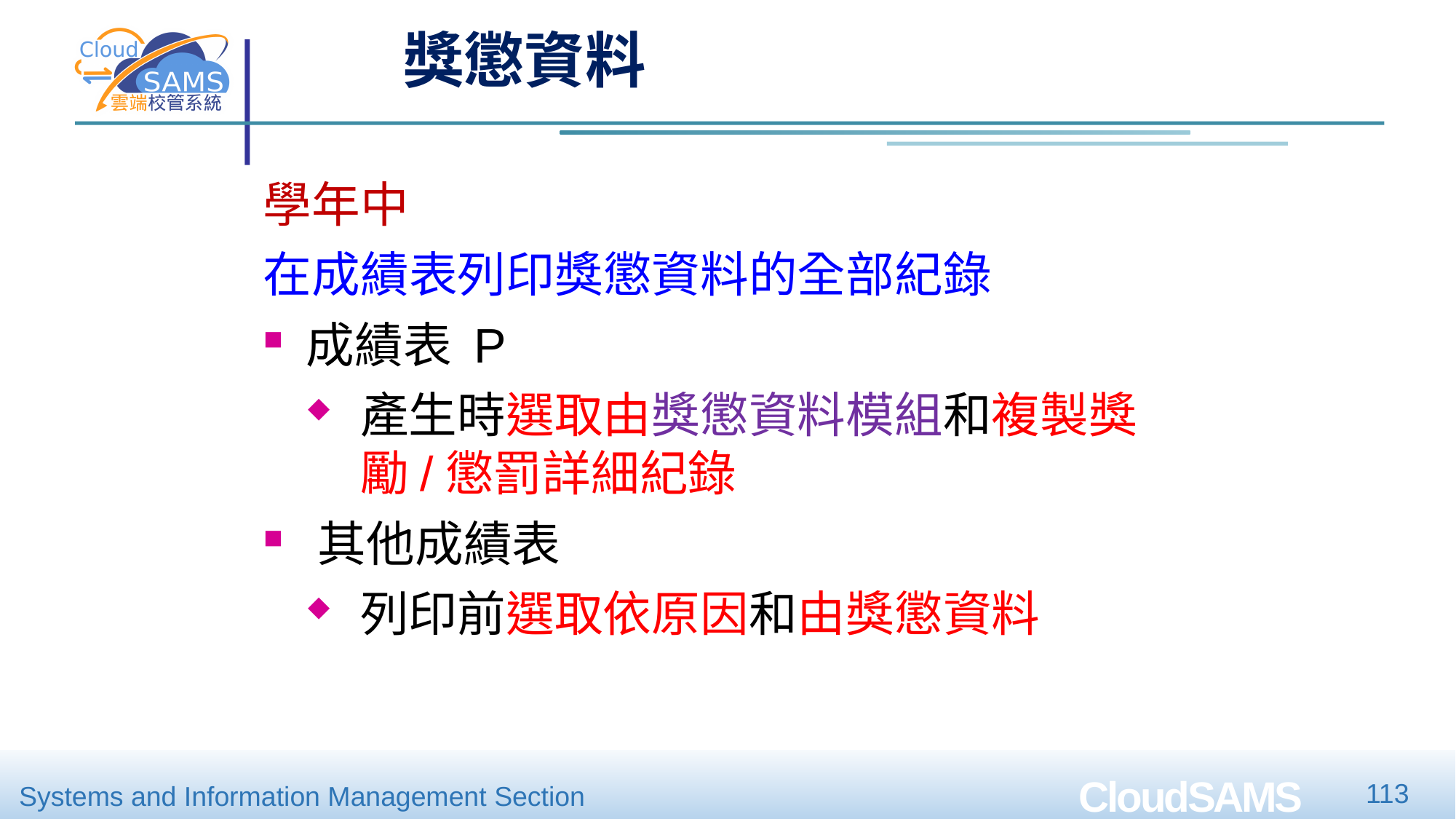

獎懲資料
學年中
在成績表列印獎懲資料的全部紀錄
成績表 P
產生時選取由獎懲資料模組和複製獎勵/懲罰詳細紀錄
其他成績表
列印前選取依原因和由獎懲資料
113